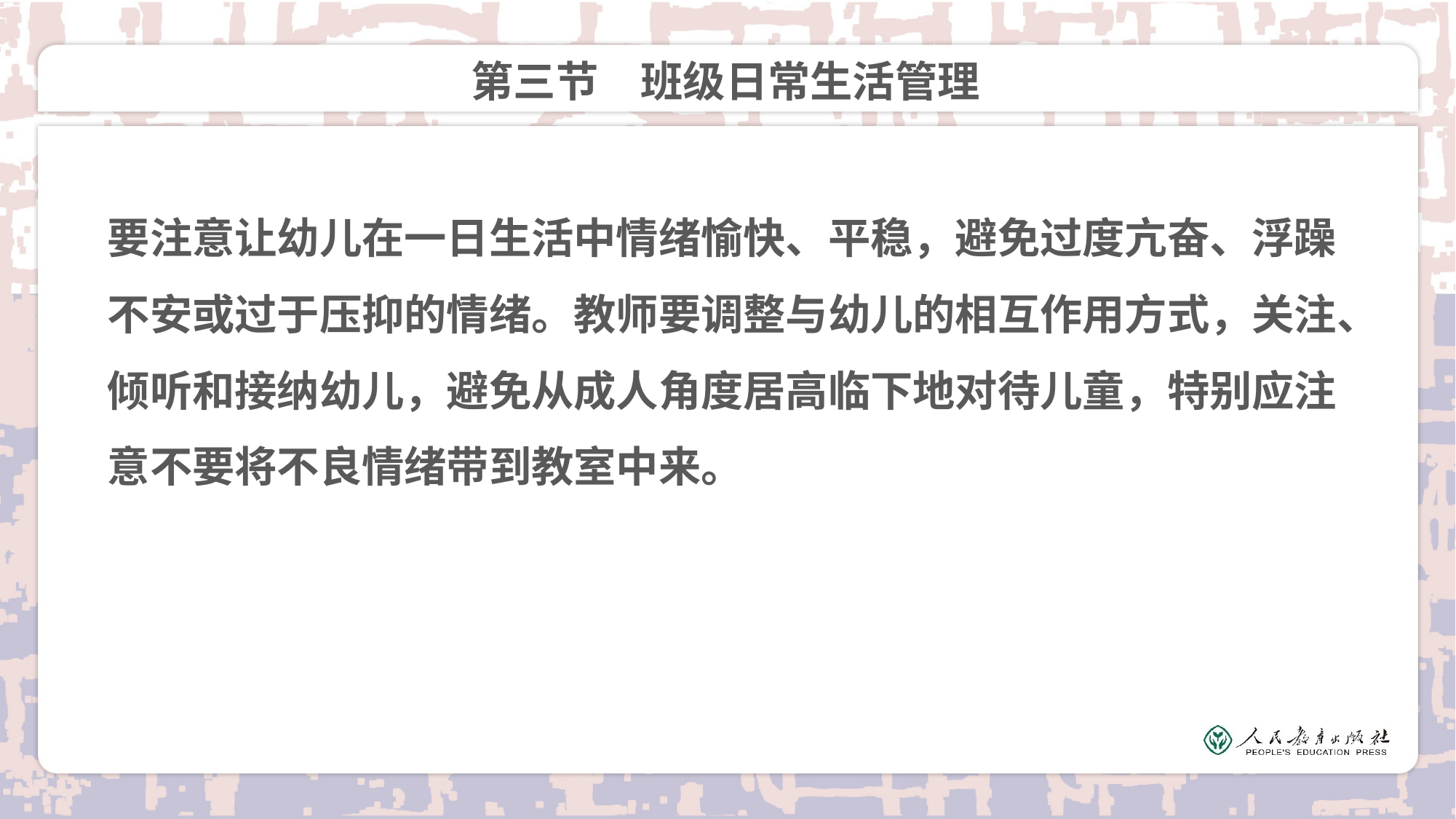

# 第三节　班级日常生活管理
要注意让幼儿在一日生活中情绪愉快、平稳，避免过度亢奋、浮躁不安或过于压抑的情绪。教师要调整与幼儿的相互作用方式，关注、倾听和接纳幼儿，避免从成人角度居高临下地对待儿童，特别应注意不要将不良情绪带到教室中来。